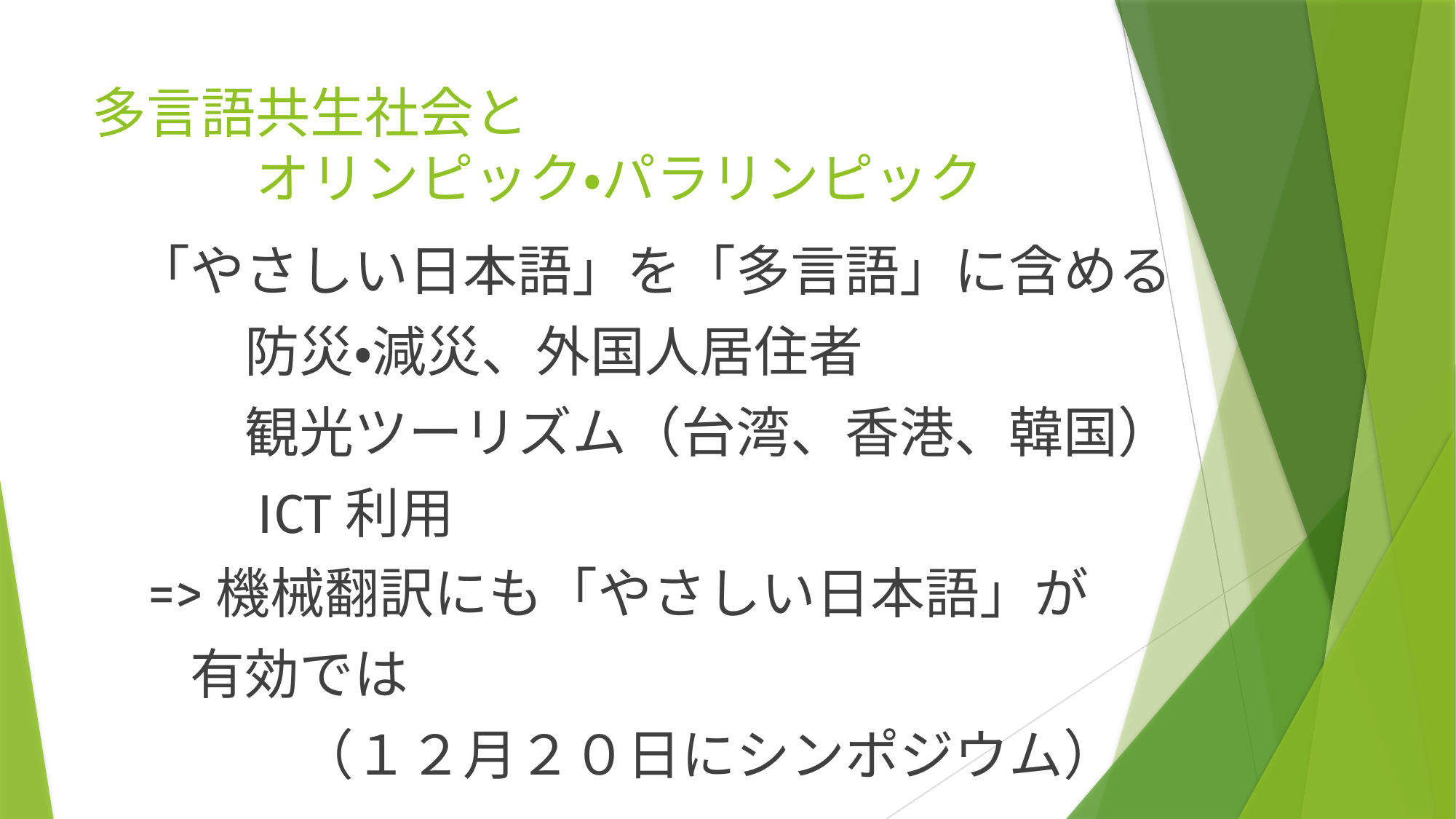

# 多言語共生社会と 　　　オリンピック・パラリンピック
　　「やさしい日本語」を「多言語」に含める
　　　　防災・減災、外国人居住者
　　　　観光ツーリズム（台湾、香港、韓国）
　　　　ICT利用
　　=>機械翻訳にも「やさしい日本語」が
　　　有効では
　　　　　（１２月２０日にシンポジウム）